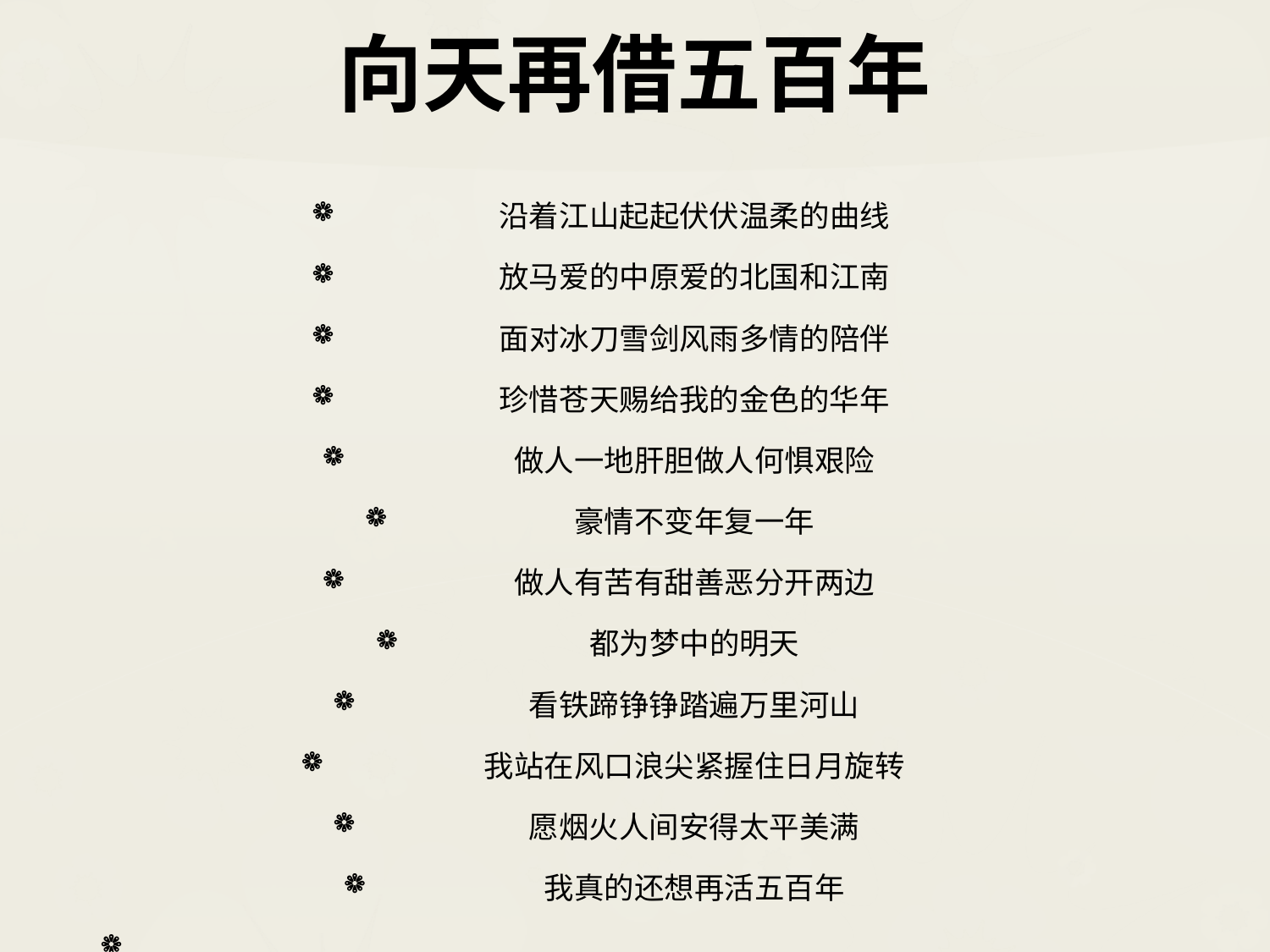

# 向天再借五百年
沿着江山起起伏伏温柔的曲线
放马爱的中原爱的北国和江南
面对冰刀雪剑风雨多情的陪伴
珍惜苍天赐给我的金色的华年
做人一地肝胆做人何惧艰险
豪情不变年复一年
做人有苦有甜善恶分开两边
都为梦中的明天
看铁蹄铮铮踏遍万里河山
我站在风口浪尖紧握住日月旋转
愿烟火人间安得太平美满
我真的还想再活五百年